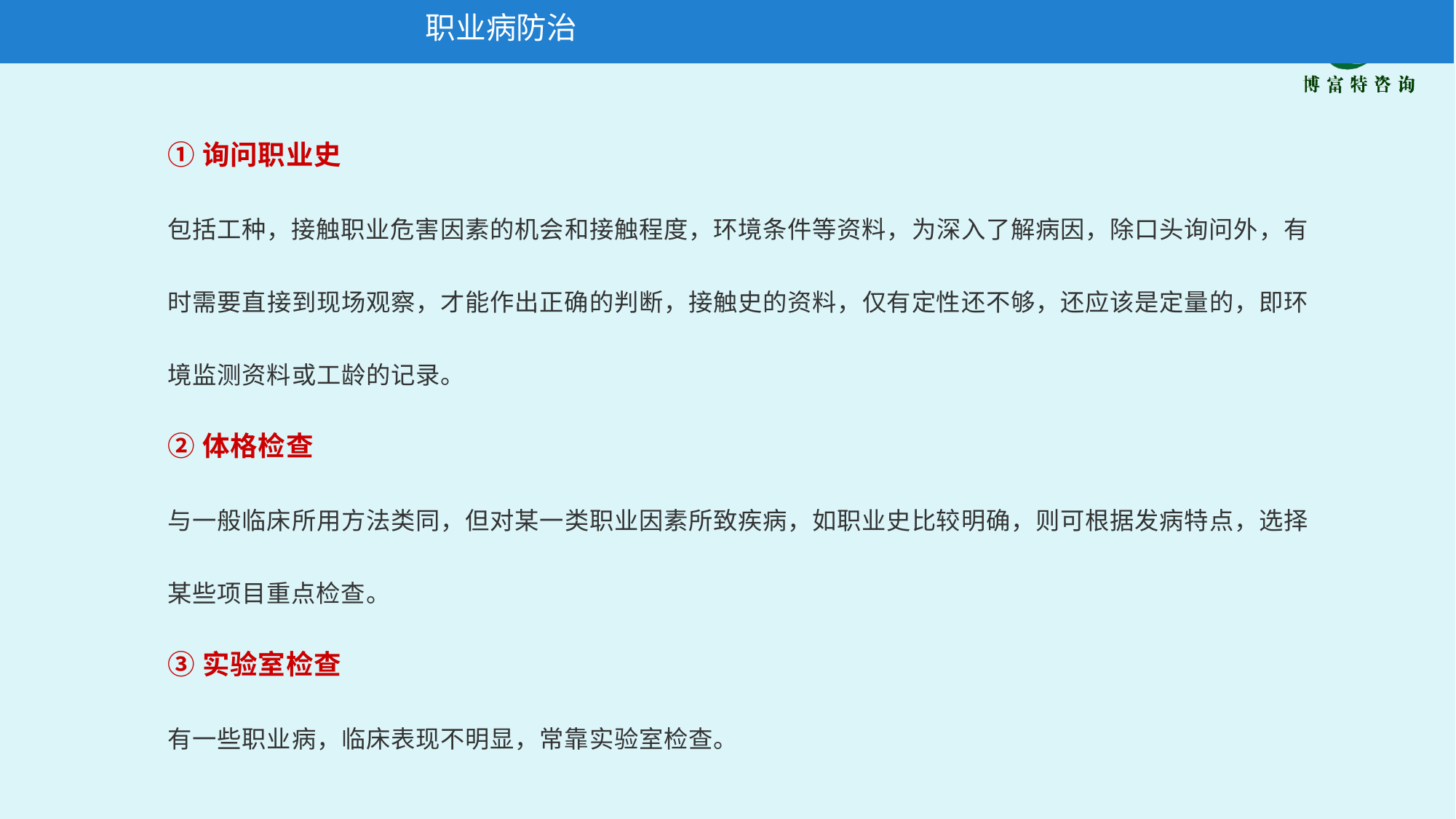

职业病防治
①询问职业史

包括工种，接触职业危害因素的机会和接触程度，环境条件等资料，为深入了解病因，除口头询问外，有

时需要直接到现场观察，才能作出正确的判断，接触史的资料，仅有定性还不够，还应该是定量的，即环

境监测资料或工龄的记录。

②体格检查

与一般临床所用方法类同，但对某一类职业因素所致疾病，如职业史比较明确，则可根据发病特点，选择

某些项目重点检查。

③实验室检查

有一些职业病，临床表现不明显，常靠实验室检查。